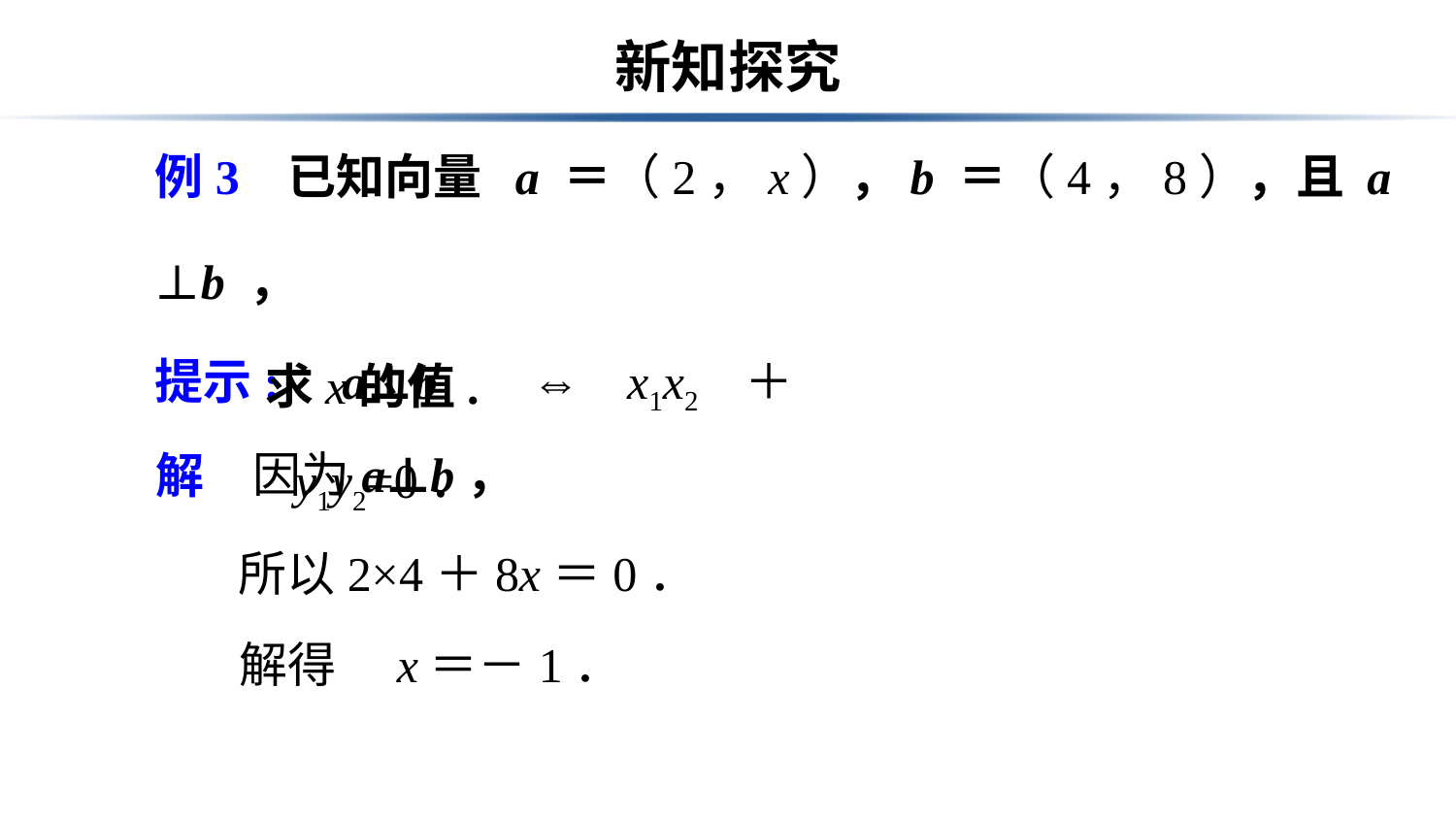

# 新知探究
例3   已知向量  a ＝（2，x），b ＝（4，8），且 a ⊥b ，
         求x的值.

提示:
 a⊥b  ⇔ x1x2＋y1y2=0．
因为a⊥b，
解
所以2×4＋8x＝0．
解得　x＝－1．